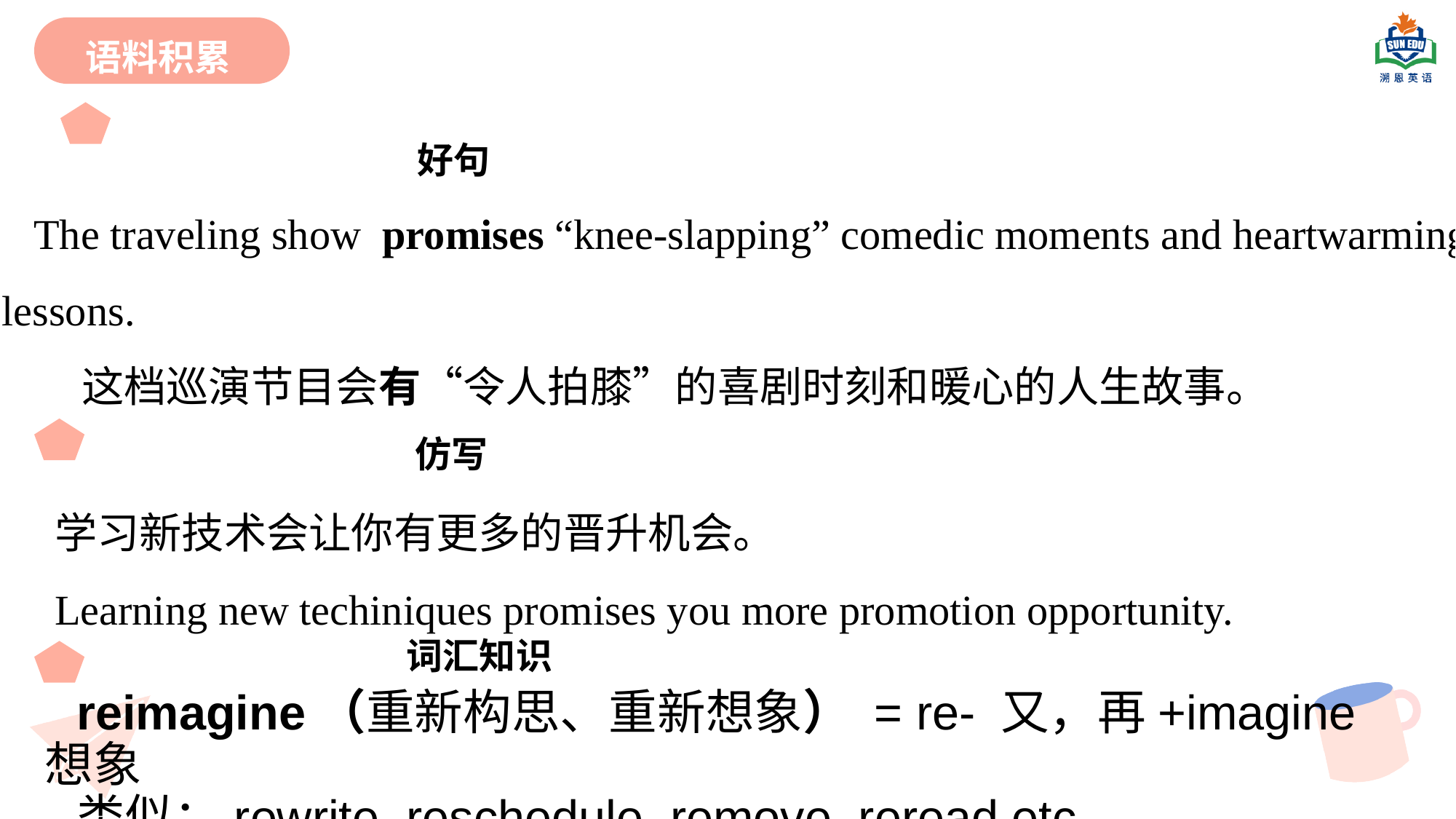

语料积累

 好句
The traveling show  promises “knee-slapping” comedic moments and heartwarming life lessons.
    这档巡演节目会有“令人拍膝”的喜剧时刻和暖心的人生故事。

  仿写
学习新技术会让你有更多的晋升机会。
Learning new techiniques promises you more promotion opportunity.

 词汇知识

reimagine（重新构思、重新想象） = re- 又，再+imagine 想象
类似：rewrite, reschedule, remove, reread,etc.